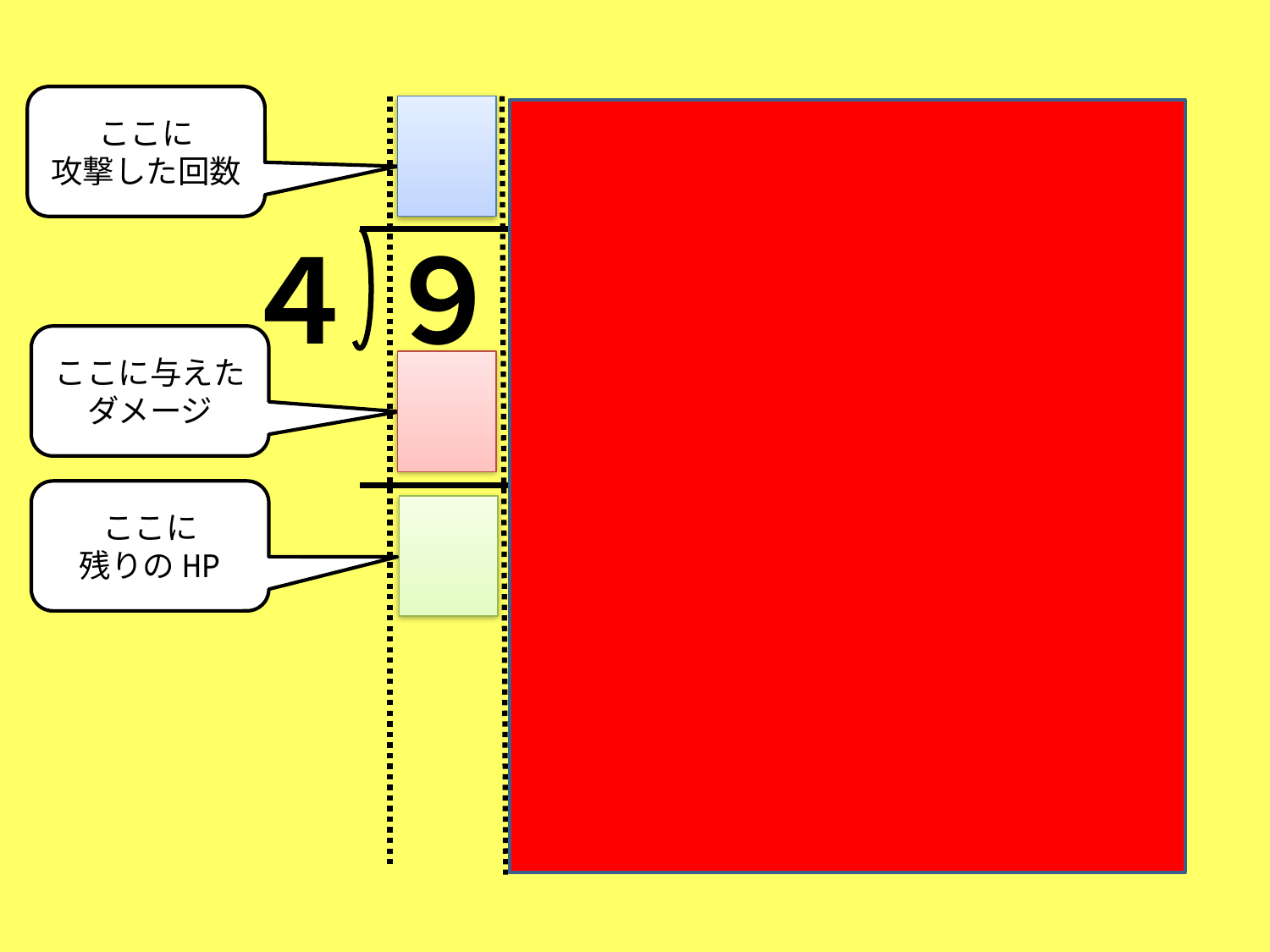

ここに
攻撃した回数

４
９
２
２

ここに与えたダメージ

ここに
残りのHP